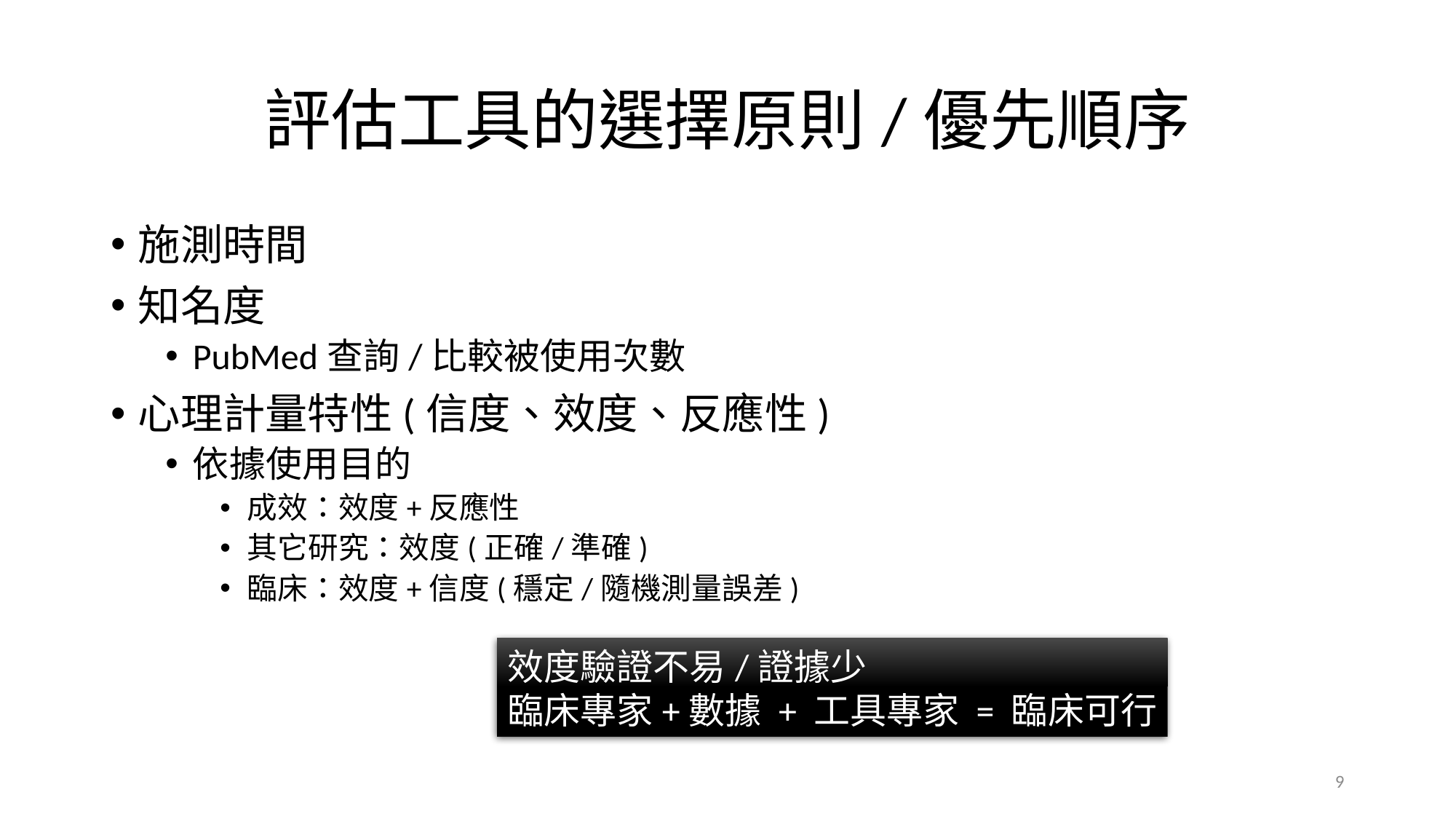

# 評估工具的選擇原則/優先順序
施測時間
知名度
PubMed查詢/比較被使用次數
心理計量特性(信度、效度、反應性)
依據使用目的
成效：效度+反應性
其它研究：效度(正確/準確)
臨床：效度+信度(穩定/隨機測量誤差)

效度驗證不易/證據少
臨床專家+數據 + 工具專家 = 臨床可行
9